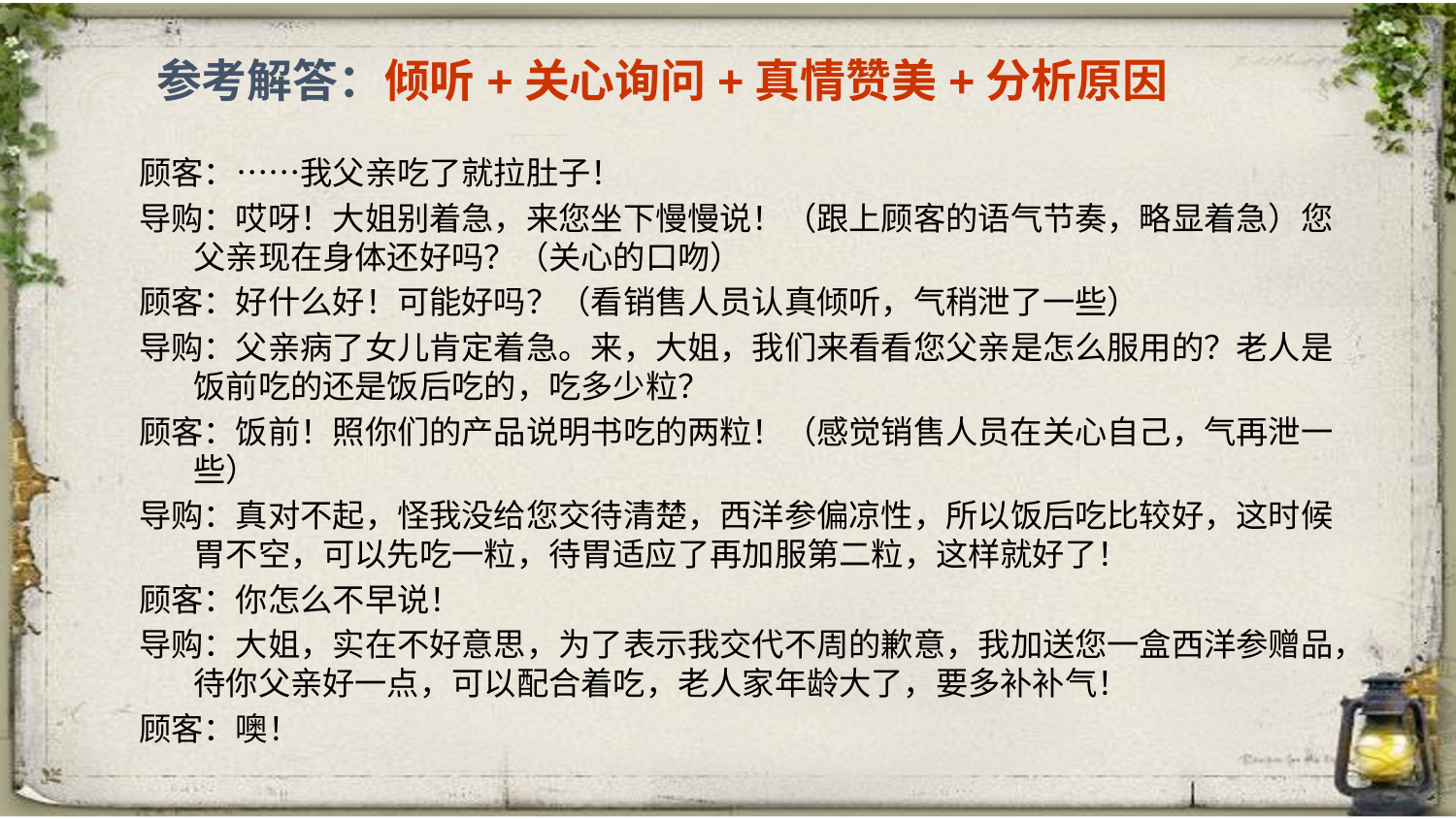

参考解答：倾听+关心询问+真情赞美+分析原因
顾客：……我父亲吃了就拉肚子！
导购：哎呀！大姐别着急，来您坐下慢慢说！（跟上顾客的语气节奏，略显着急）您父亲现在身体还好吗？（关心的口吻）
顾客：好什么好！可能好吗？（看销售人员认真倾听，气稍泄了一些）
导购：父亲病了女儿肯定着急。来，大姐，我们来看看您父亲是怎么服用的？老人是饭前吃的还是饭后吃的，吃多少粒？
顾客：饭前！照你们的产品说明书吃的两粒！（感觉销售人员在关心自己，气再泄一些）
导购：真对不起，怪我没给您交待清楚，西洋参偏凉性，所以饭后吃比较好，这时候胃不空，可以先吃一粒，待胃适应了再加服第二粒，这样就好了！
顾客：你怎么不早说！
导购：大姐，实在不好意思，为了表示我交代不周的歉意，我加送您一盒西洋参赠品，待你父亲好一点，可以配合着吃，老人家年龄大了，要多补补气！
顾客：噢！